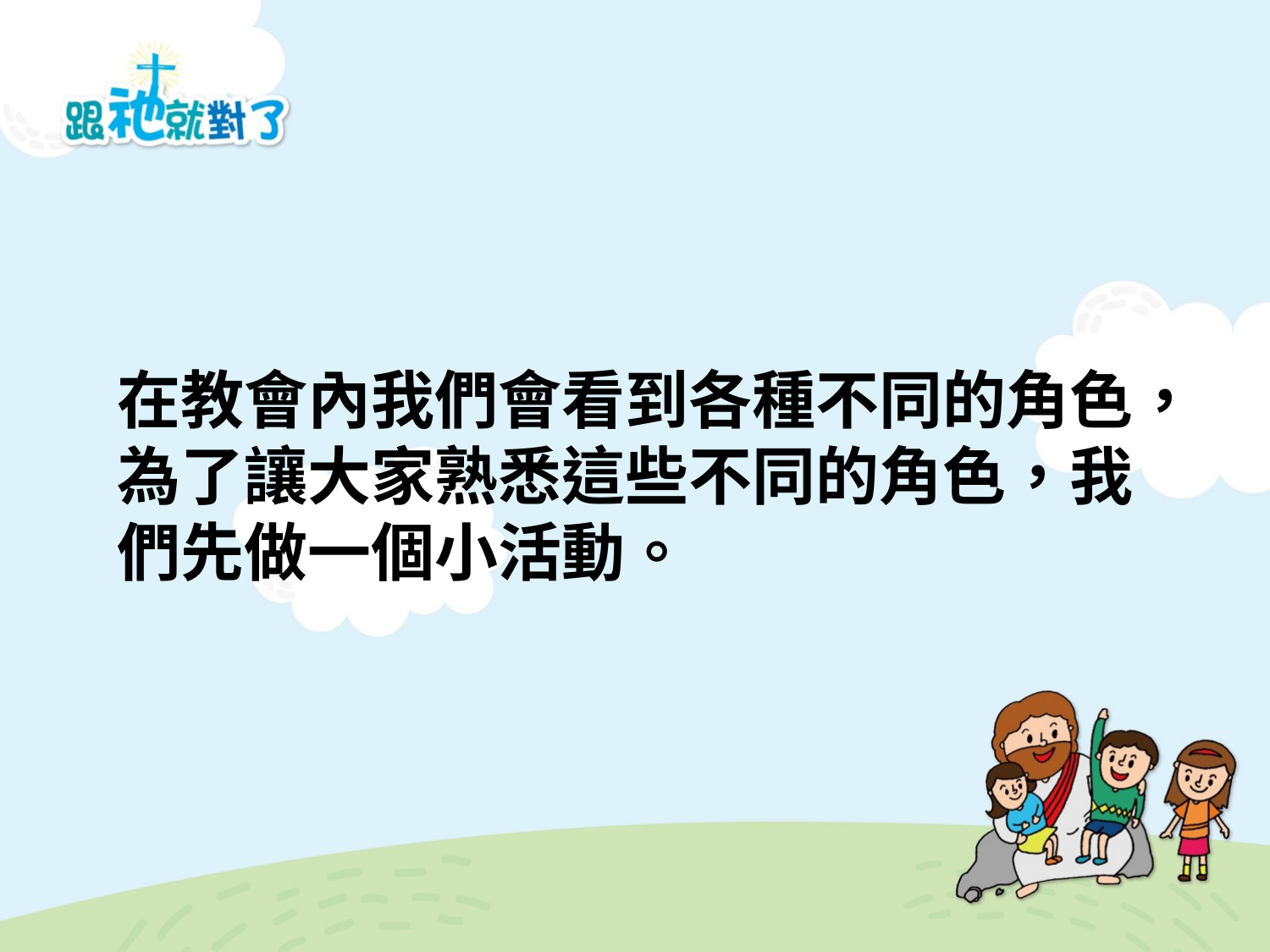

在教會內我們會看到各種不同的角色，為了讓大家熟悉這些不同的角色，我們先做一個小活動。